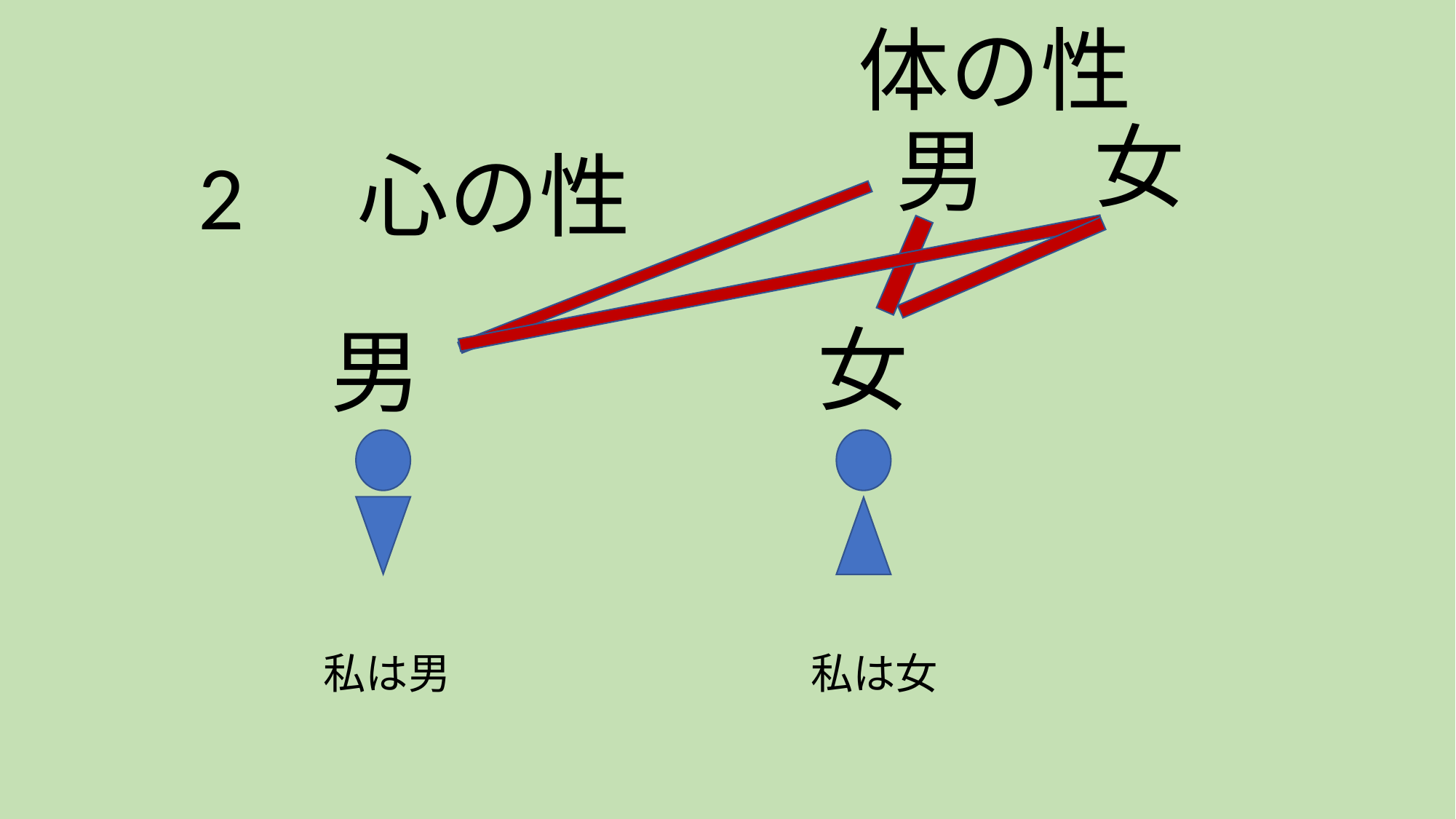

体の性

女
男
# 2　心の性

女
男

私は男
私は女